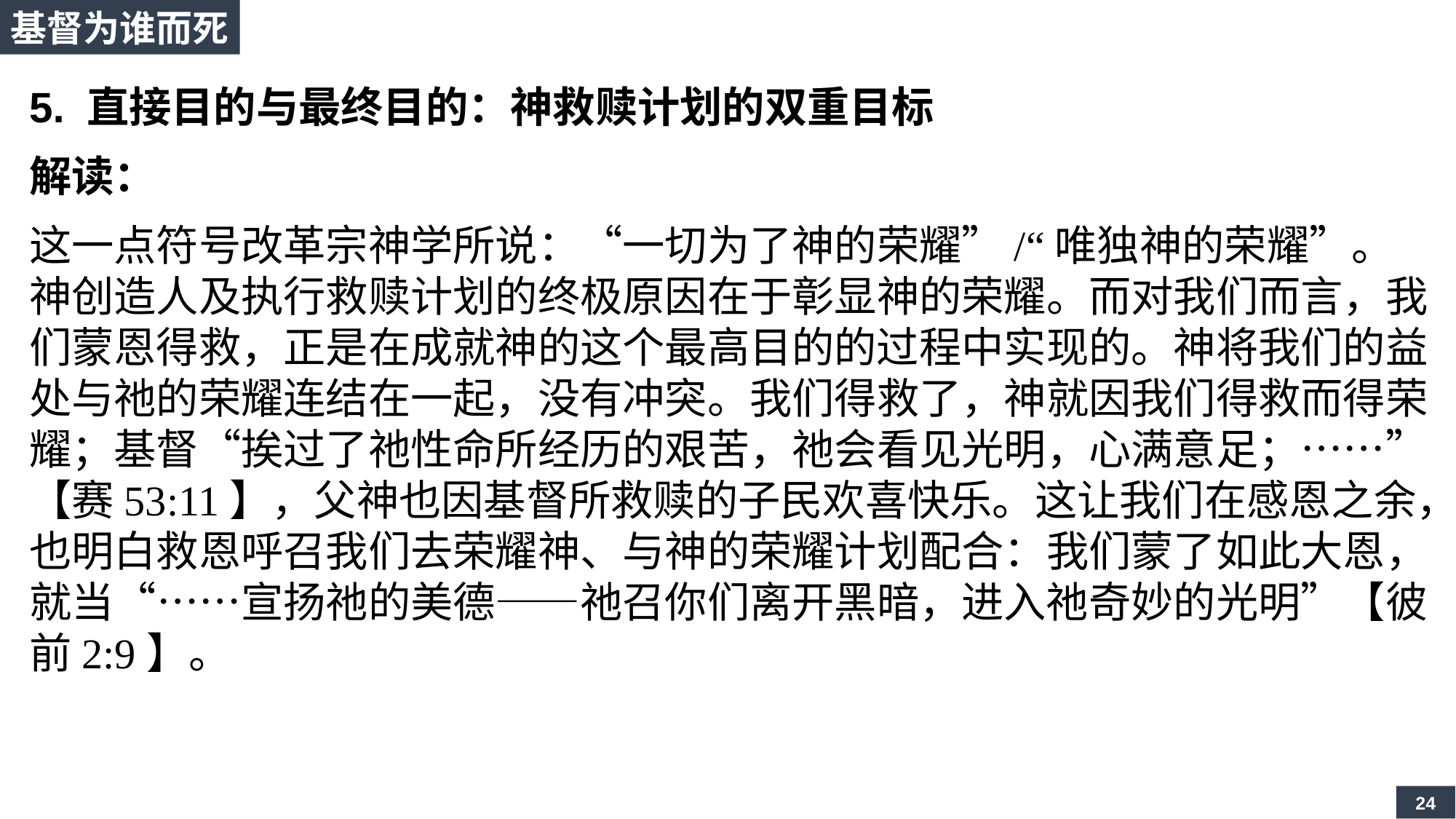

基督为谁而死
5. 直接目的与最终目的：神救赎计划的双重目标
解读：
这一点符号改革宗神学所说：“一切为了神的荣耀”/“唯独神的荣耀”。神创造人及执行救赎计划的终极原因在于彰显神的荣耀。而对我们而言，我们蒙恩得救，正是在成就神的这个最高目的的过程中实现的。神将我们的益处与祂的荣耀连结在一起，没有冲突。我们得救了，神就因我们得救而得荣耀；基督“挨过了祂性命所经历的艰苦，祂会看见光明，心满意足；……”【赛53:11】，父神也因基督所救赎的子民欢喜快乐。这让我们在感恩之余，也明白救恩呼召我们去荣耀神、与神的荣耀计划配合：我们蒙了如此大恩，就当“……宣扬祂的美德——祂召你们离开黑暗，进入祂奇妙的光明”【彼前2:9】。
24